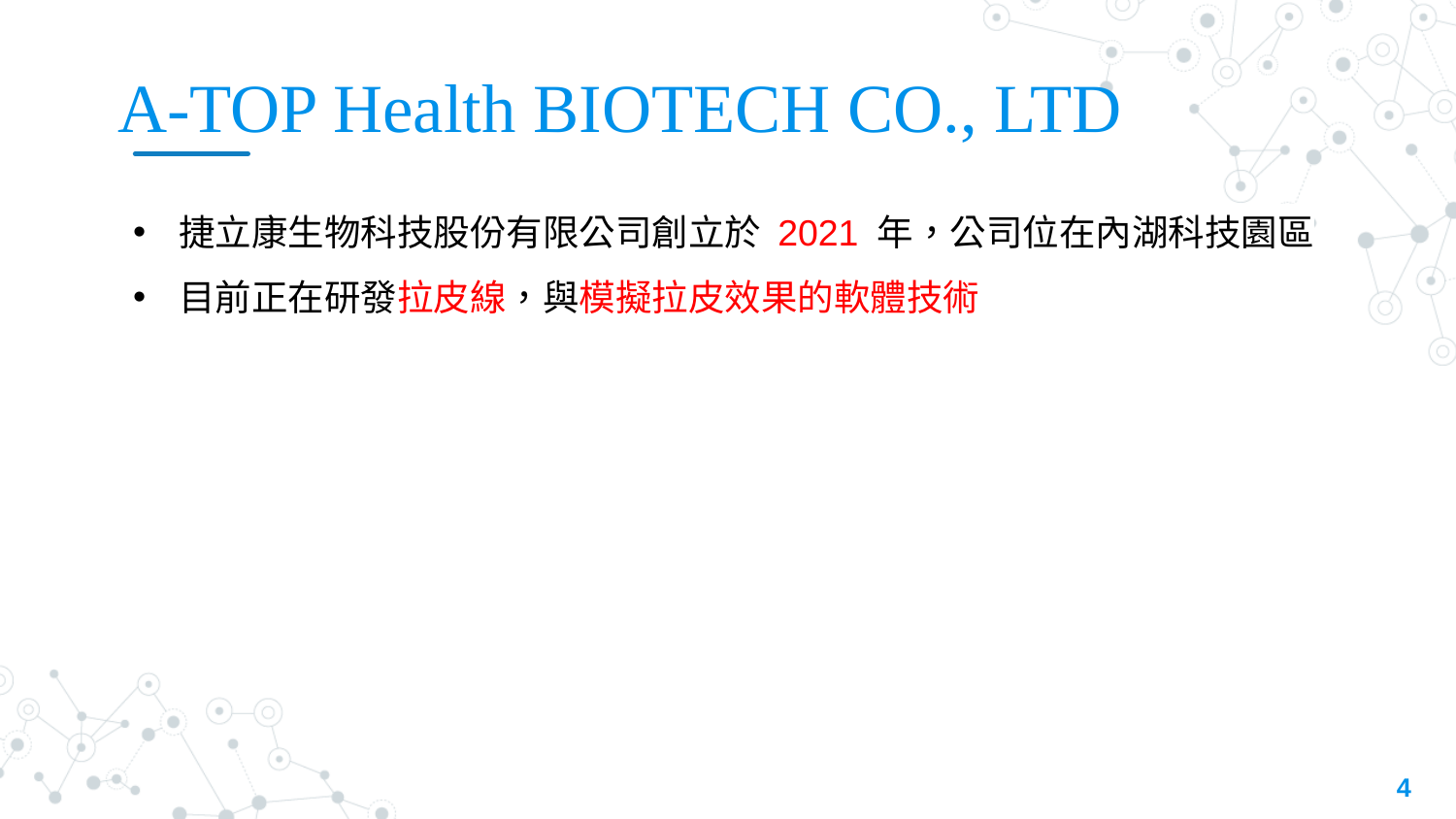

# A-TOP Health BIOTECH CO., LTD
捷立康生物科技股份有限公司創立於 2021 年，公司位在內湖科技園區
目前正在研發拉皮線，與模擬拉皮效果的軟體技術

4